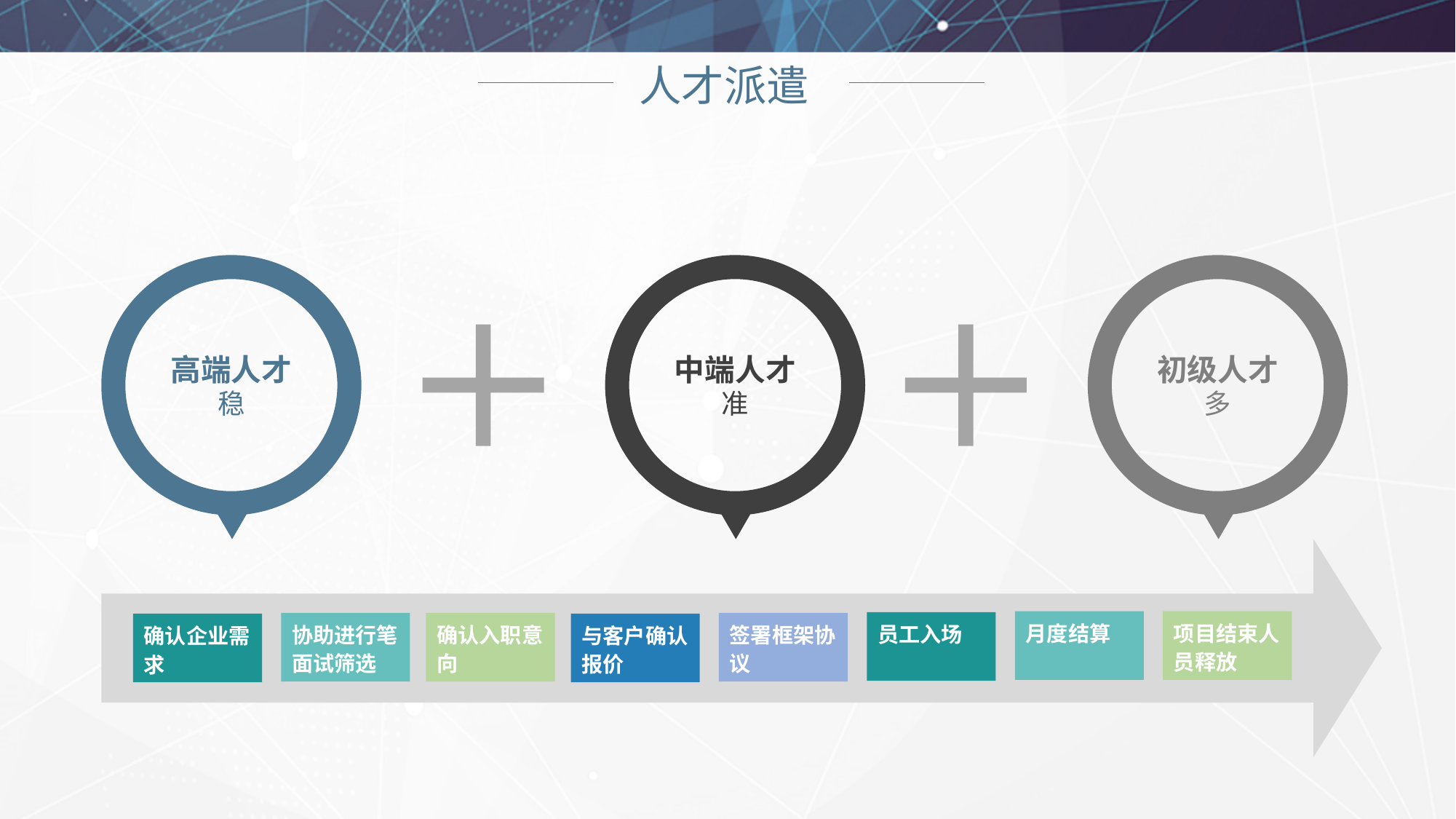

# 人才派遣
高端人才
稳
中端人才
准
初级人才
多

项目结束人员释放
月度结算

员工入场

协助进行笔面试筛选
确认入职意向
签署框架协议
与客户确认报价
确认企业需求